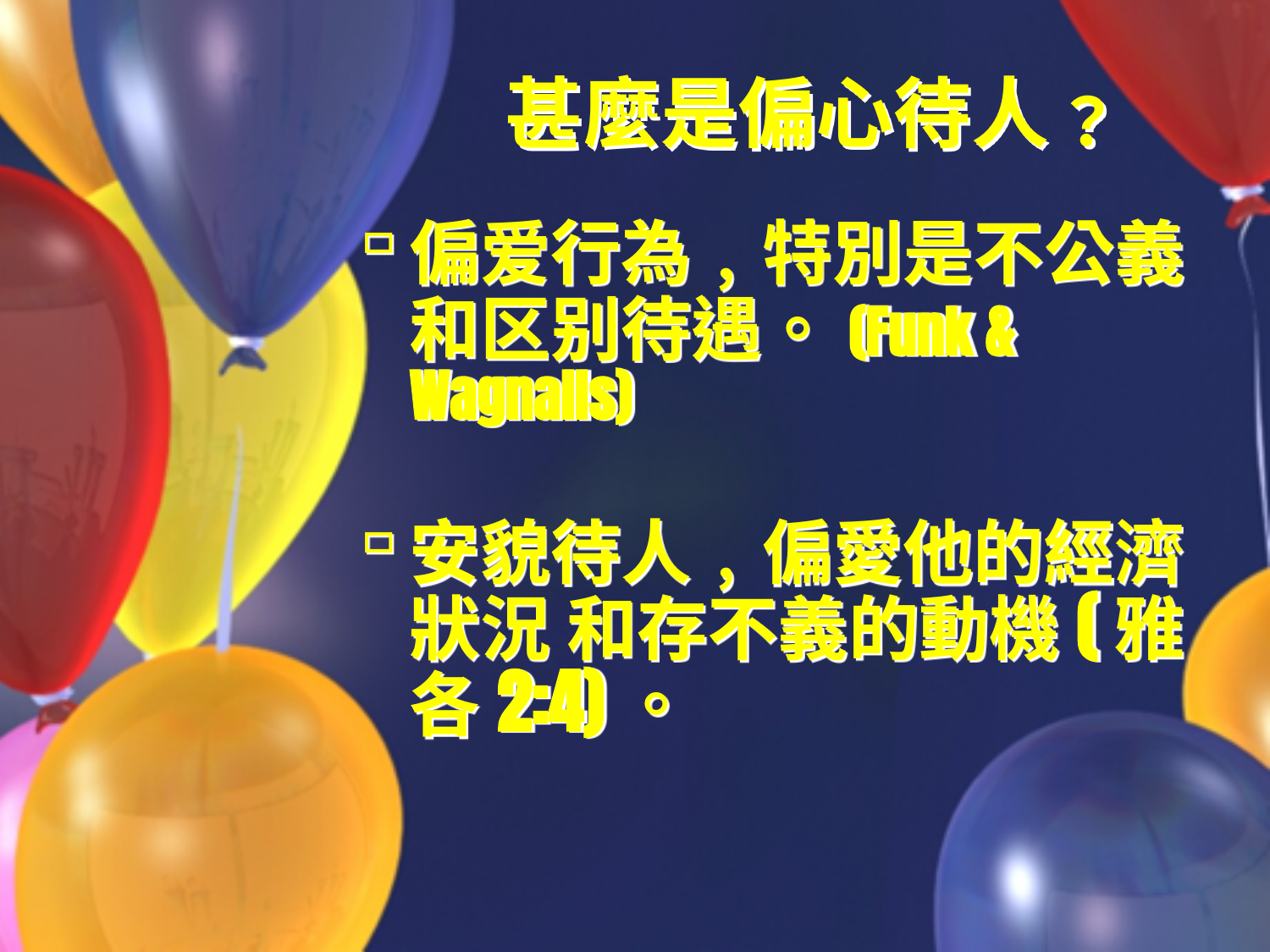

# 甚麼是偏心待人﹖
偏爱行為﹐特別是不公義和区别待遇。(Funk & Wagnalls)

安貌待人﹐偏愛他的經濟狀況 和存不義的動機(雅各2:4)。